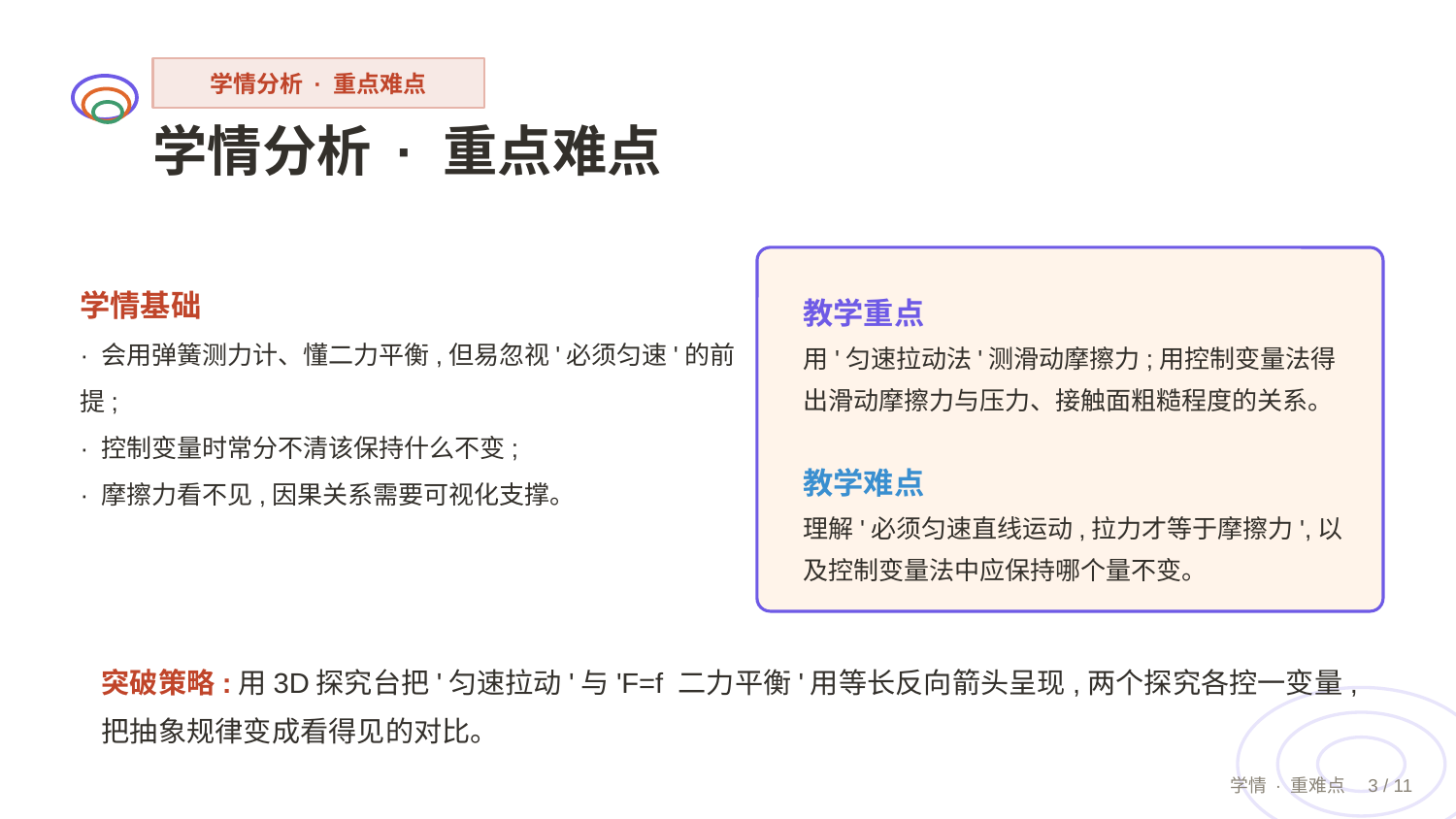

学情分析 · 重点难点

学情分析 · 重点难点

学情基础
· 会用弹簧测力计、懂二力平衡,但易忽视'必须匀速'的前提;
· 控制变量时常分不清该保持什么不变;
· 摩擦力看不见,因果关系需要可视化支撑。
教学重点
用'匀速拉动法'测滑动摩擦力;用控制变量法得出滑动摩擦力与压力、接触面粗糙程度的关系。

教学难点
理解'必须匀速直线运动,拉力才等于摩擦力',以及控制变量法中应保持哪个量不变。
突破策略:用3D探究台把'匀速拉动'与'F=f 二力平衡'用等长反向箭头呈现,两个探究各控一变量,把抽象规律变成看得见的对比。

学情 · 重难点　3 / 11